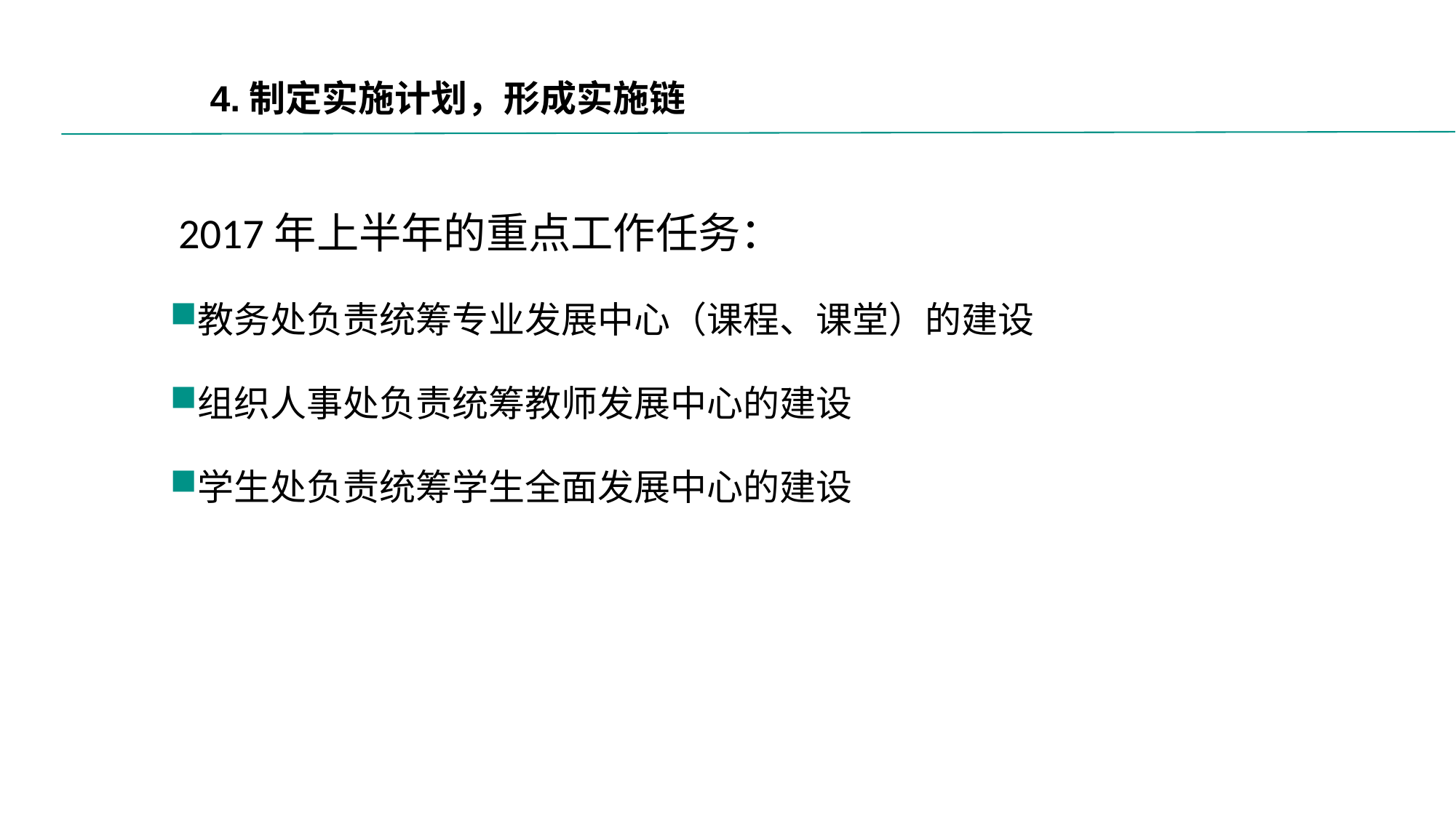

4.制定实施计划，形成实施链
 2017年上半年的重点工作任务：
教务处负责统筹专业发展中心（课程、课堂）的建设
组织人事处负责统筹教师发展中心的建设
学生处负责统筹学生全面发展中心的建设